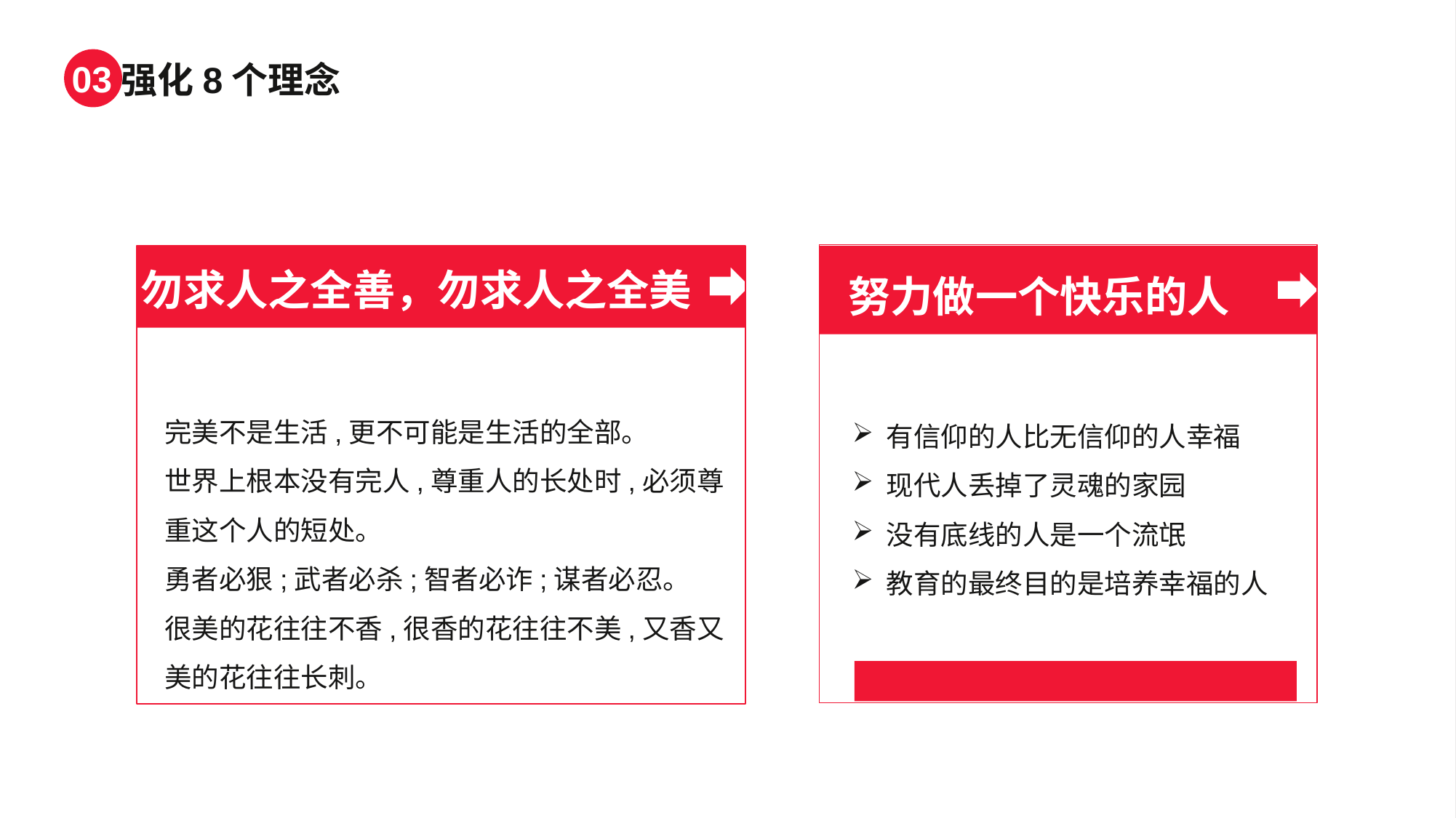

努力做一个快乐的人
有信仰的人比无信仰的人幸福
现代人丢掉了灵魂的家园
没有底线的人是一个流氓
教育的最终目的是培养幸福的人

勿求人之全善，勿求人之全美
完美不是生活,更不可能是生活的全部。
世界上根本没有完人,尊重人的长处时,必须尊重这个人的短处。
勇者必狠;武者必杀;智者必诈;谋者必忍。
很美的花往往不香,很香的花往往不美,又香又美的花往往长刺。